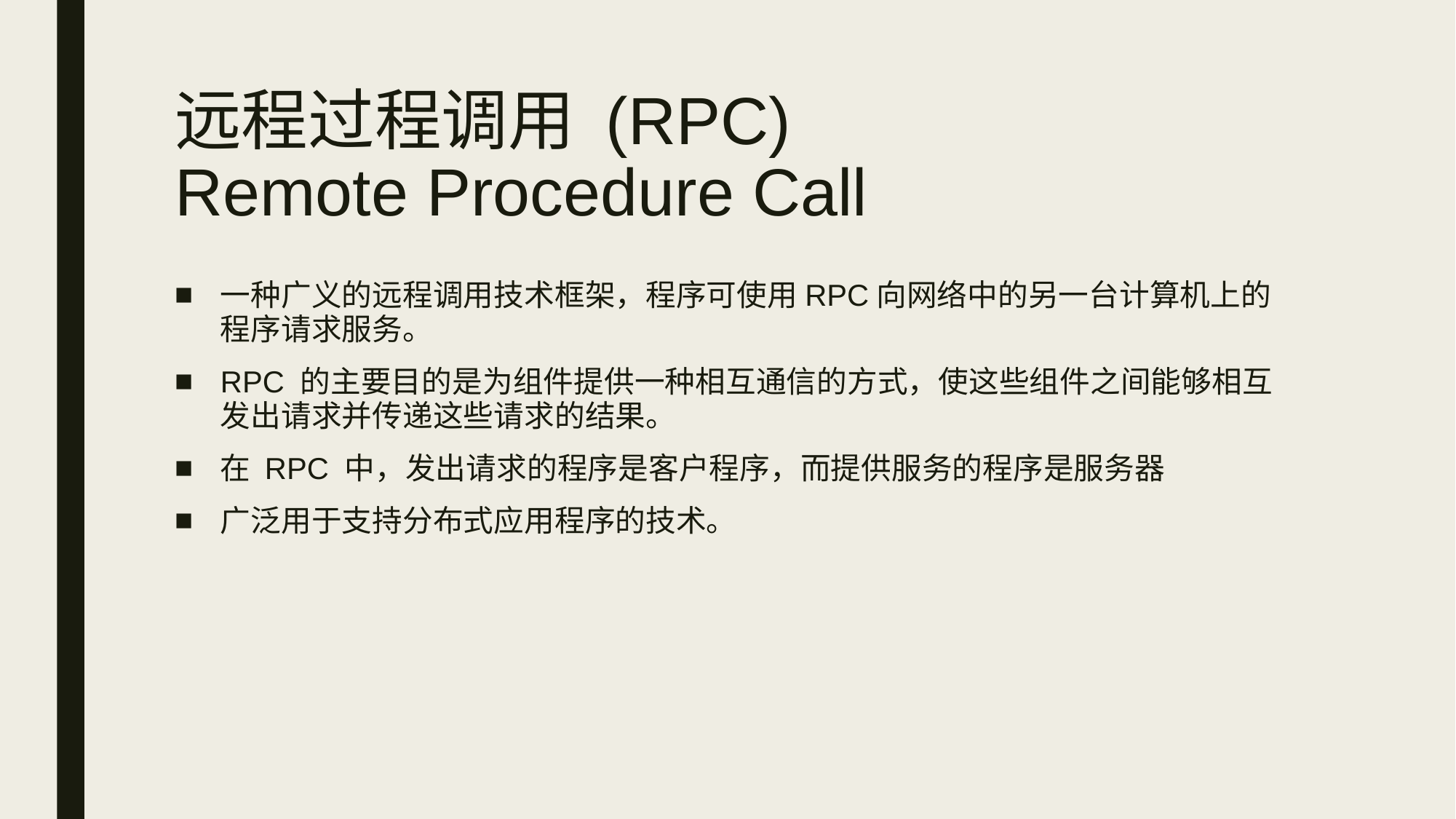

# 远程过程调用 (RPC) Remote Procedure Call
一种广义的远程调用技术框架，程序可使用RPC向网络中的另一台计算机上的程序请求服务。
RPC 的主要目的是为组件提供一种相互通信的方式，使这些组件之间能够相互发出请求并传递这些请求的结果。
在 RPC 中，发出请求的程序是客户程序，而提供服务的程序是服务器
广泛用于支持分布式应用程序的技术。